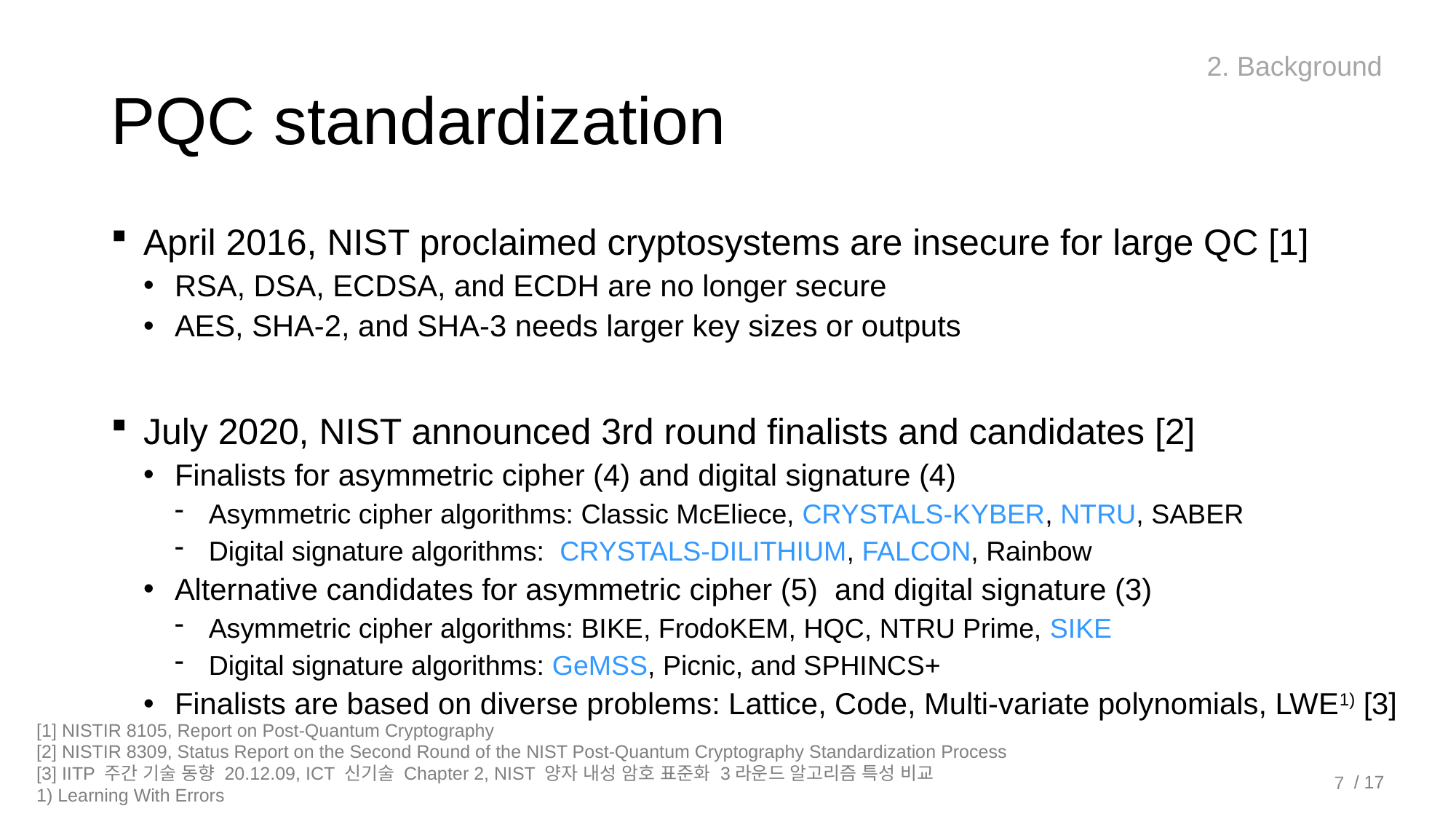

# PQC standardization
2. Background
April 2016, NIST proclaimed cryptosystems are insecure for large QC [1]
RSA, DSA, ECDSA, and ECDH are no longer secure
AES, SHA-2, and SHA-3 needs larger key sizes or outputs

July 2020, NIST announced 3rd round finalists and candidates [2]
Finalists for asymmetric cipher (4) and digital signature (4)
Asymmetric cipher algorithms: Classic McEliece, CRYSTALS-KYBER, NTRU, SABER
Digital signature algorithms:  CRYSTALS-DILITHIUM, FALCON, Rainbow
Alternative candidates for asymmetric cipher (5)  and digital signature (3)
Asymmetric cipher algorithms: BIKE, FrodoKEM, HQC, NTRU Prime, SIKE
Digital signature algorithms: GeMSS, Picnic, and SPHINCS+
Finalists are based on diverse problems: Lattice, Code, Multi-variate polynomials, LWE1) [3]

[1] NISTIR 8105, Report on Post-Quantum Cryptography
[2] NISTIR 8309, Status Report on the Second Round of the NIST Post-Quantum Cryptography Standardization Process
[3] IITP 주간 기술 동향 20.12.09, ICT 신기술 Chapter 2, NIST 양자 내성 암호 표준화 3라운드 알고리즘 특성 비교
1) Learning With Errors
7